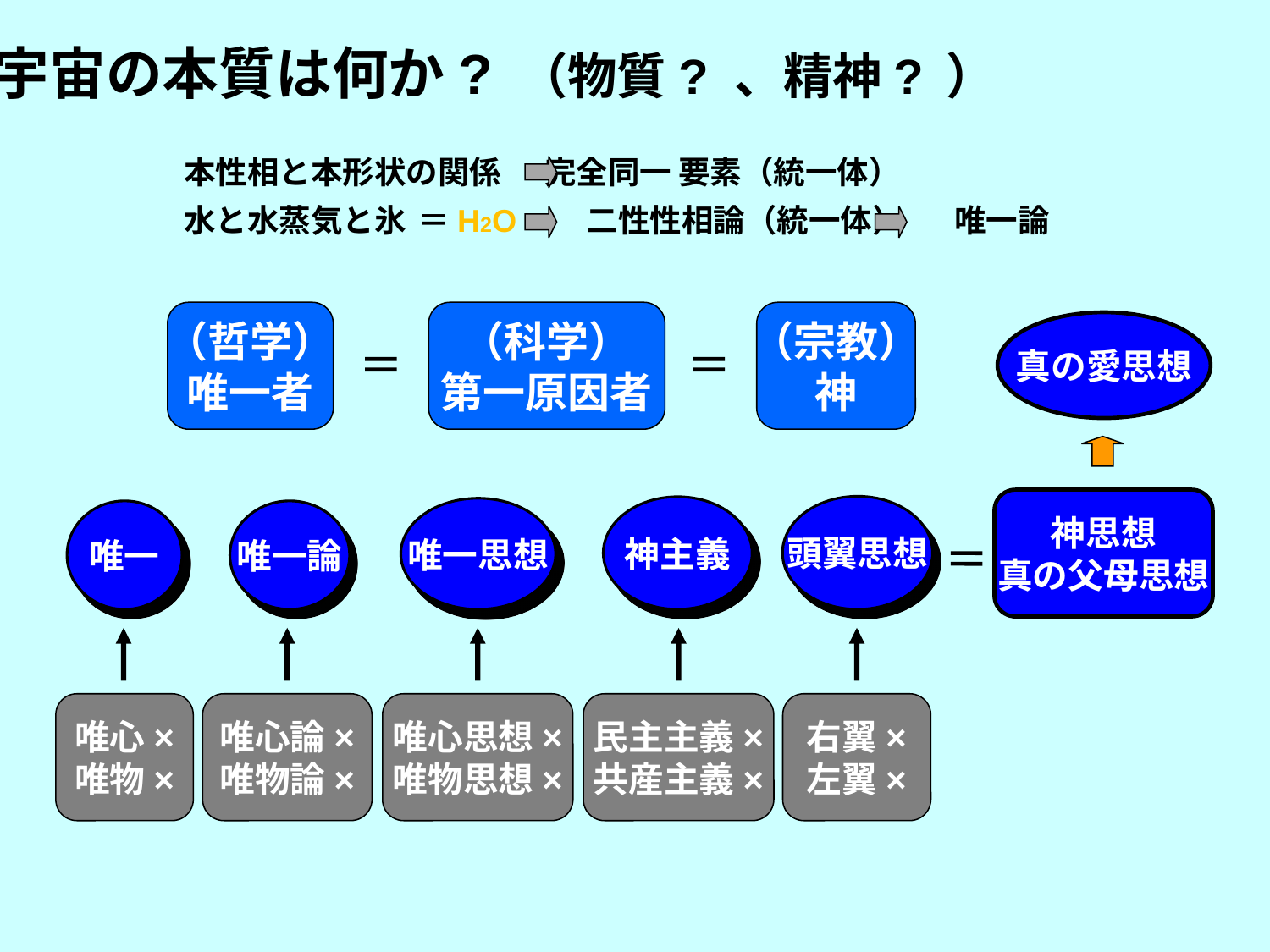

宇宙の本質は何か? （物質? 、精神? ）
本性相と本形状の関係      完全同一 要素（統一体）
水と水蒸気と氷 ＝H2O       二性性相論（統一体）       唯一論

（哲学）
唯一者
（科学）
第一原因者
（宗教）
神
真の愛思想

神思想
真の父母思想
頭翼思想
神主義
唯一思想
唯一
唯一論

唯心×
唯物×
唯心論×
唯物論×
唯心思想×
唯物思想×
民主主義×
共産主義×
右翼×
左翼×